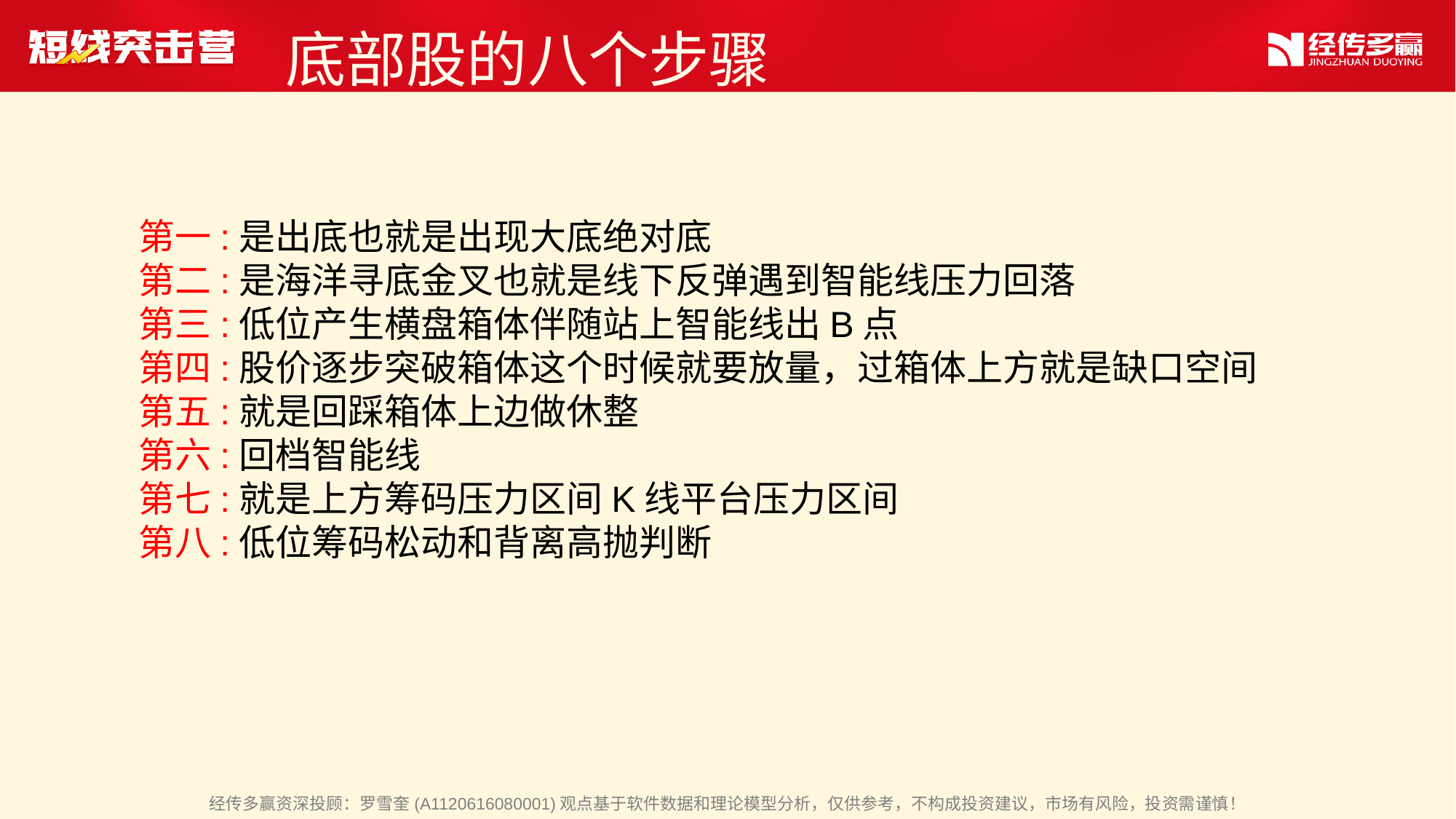

底部股的八个步骤
第一:是出底也就是出现大底绝对底
第二:是海洋寻底金叉也就是线下反弹遇到智能线压力回落
第三:低位产生横盘箱体伴随站上智能线出B点
第四:股价逐步突破箱体这个时候就要放量，过箱体上方就是缺口空间
第五:就是回踩箱体上边做休整
第六:回档智能线
第七:就是上方筹码压力区间K线平台压力区间
第八:低位筹码松动和背离高抛判断